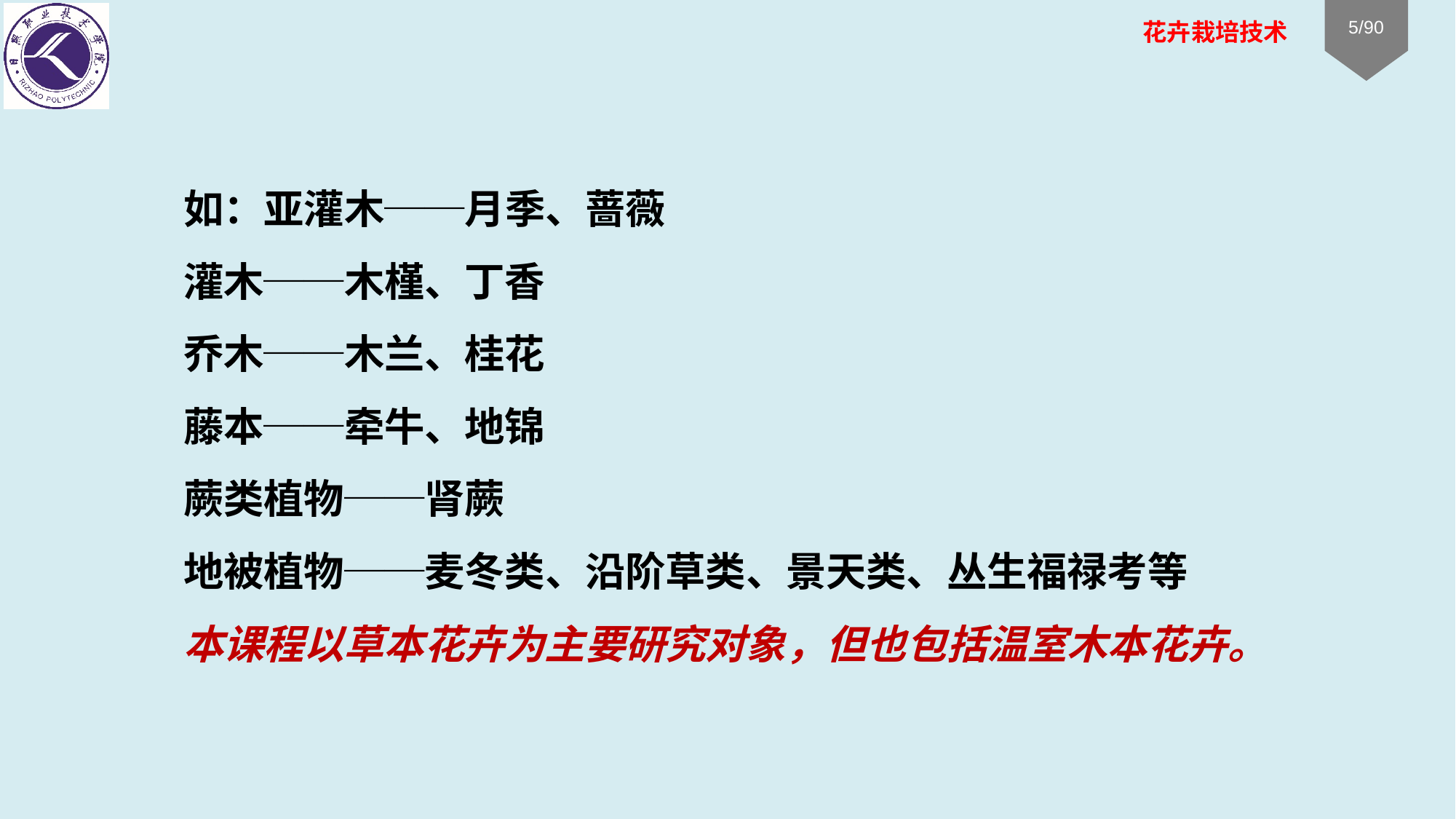

如：亚灌木──月季、蔷薇
灌木──木槿、丁香
乔木──木兰、桂花
藤本──牵牛、地锦
蕨类植物──肾蕨
地被植物──麦冬类、沿阶草类、景天类、丛生福禄考等
本课程以草本花卉为主要研究对象，但也包括温室木本花卉。